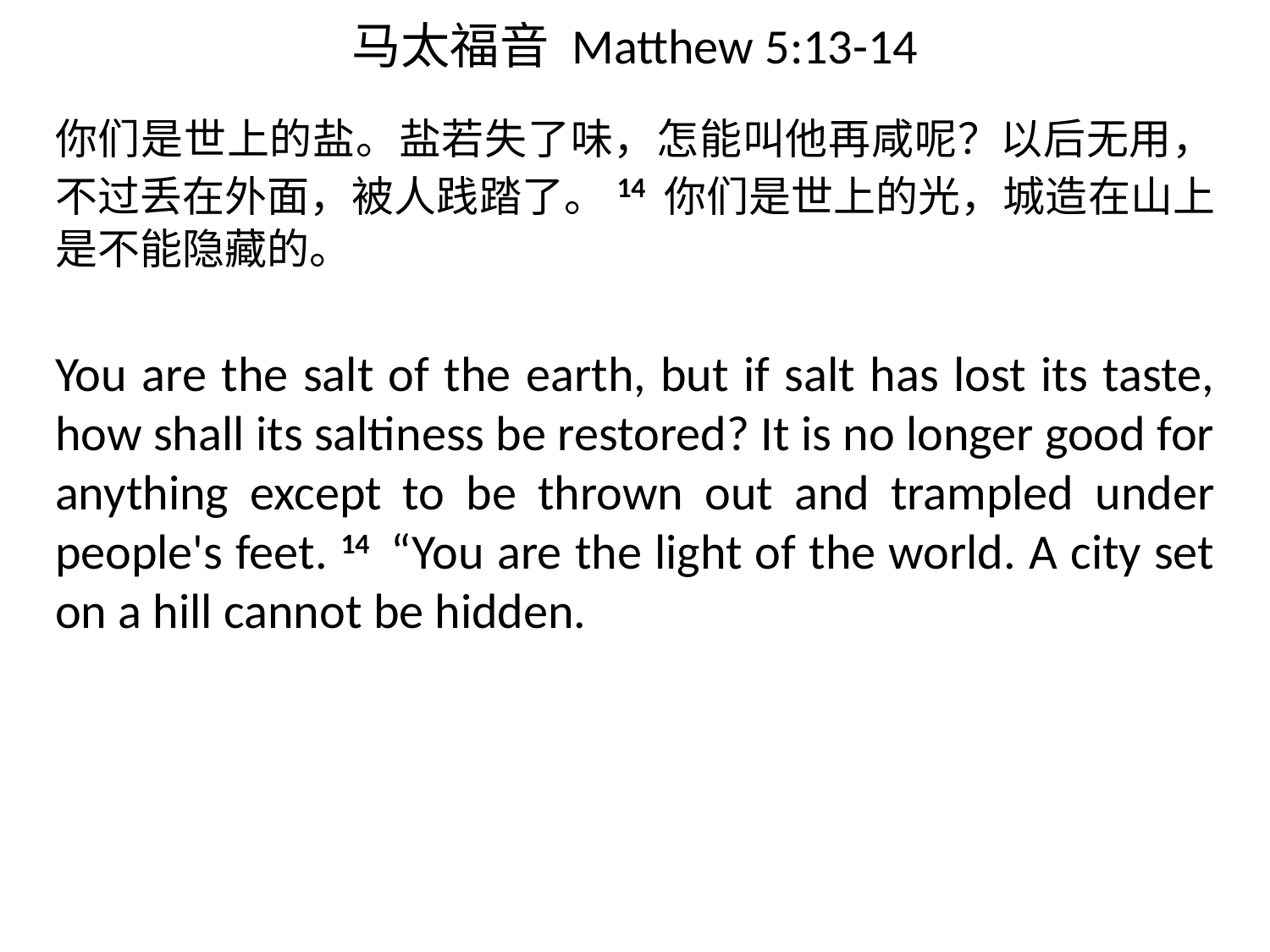

# 马太福音 Matthew 5:13-14
你们是世上的盐。盐若失了味，怎能叫他再咸呢？以后无用，不过丢在外面，被人践踏了。14 你们是世上的光，城造在山上是不能隐藏的。

You are the salt of the earth, but if salt has lost its taste, how shall its saltiness be restored? It is no longer good for anything except to be thrown out and trampled under people's feet. 14  “You are the light of the world. A city set on a hill cannot be hidden.